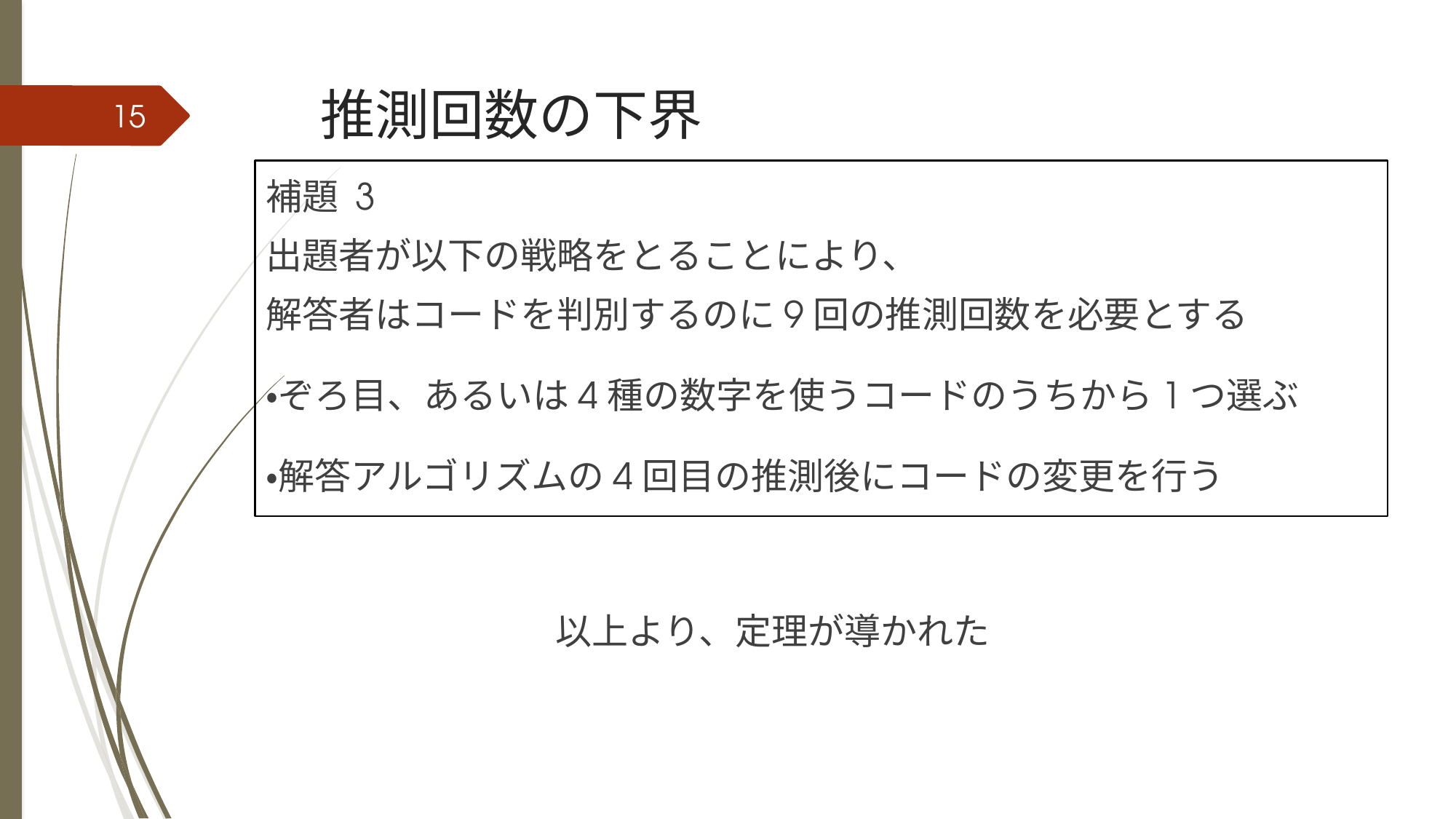

# 推測回数の下界
15

補題 3
出題者が以下の戦略をとることにより、
解答者はコードを判別するのに9回の推測回数を必要とする
・ぞろ目、あるいは4種の数字を使うコードのうちから1つ選ぶ
・解答アルゴリズムの4回目の推測後にコードの変更を行う

以上より、定理が導かれた